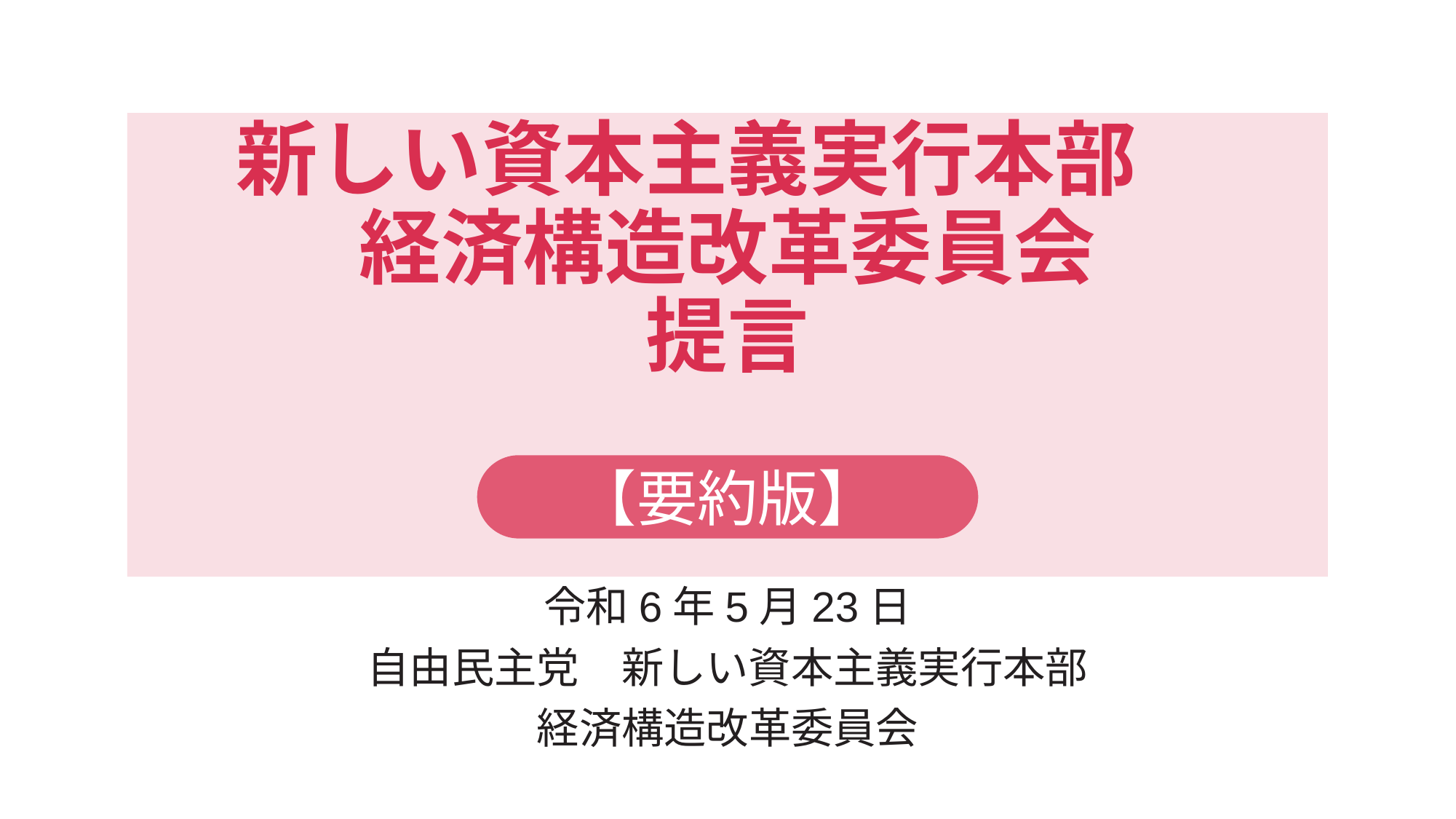

# 新しい資本主義実行本部　 経済構造改革委員会 提言
【要約版】
令和6年5月23日
自由民主党　新しい資本主義実行本部
経済構造改革委員会